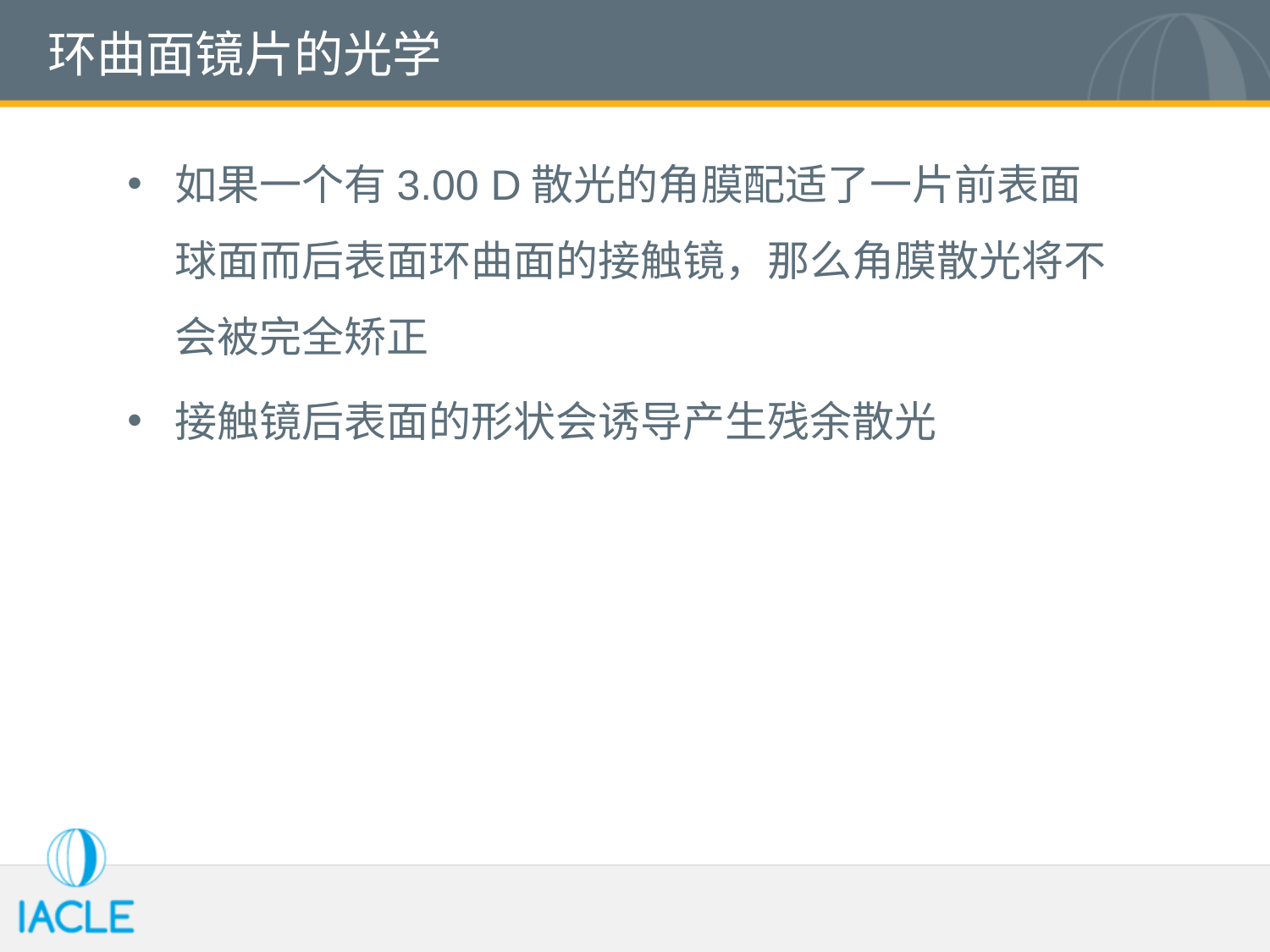

# 环曲面镜片的光学
如果一个有3.00 D散光的角膜配适了一片前表面球面而后表面环曲面的接触镜，那么角膜散光将不会被完全矫正
接触镜后表面的形状会诱导产生残余散光